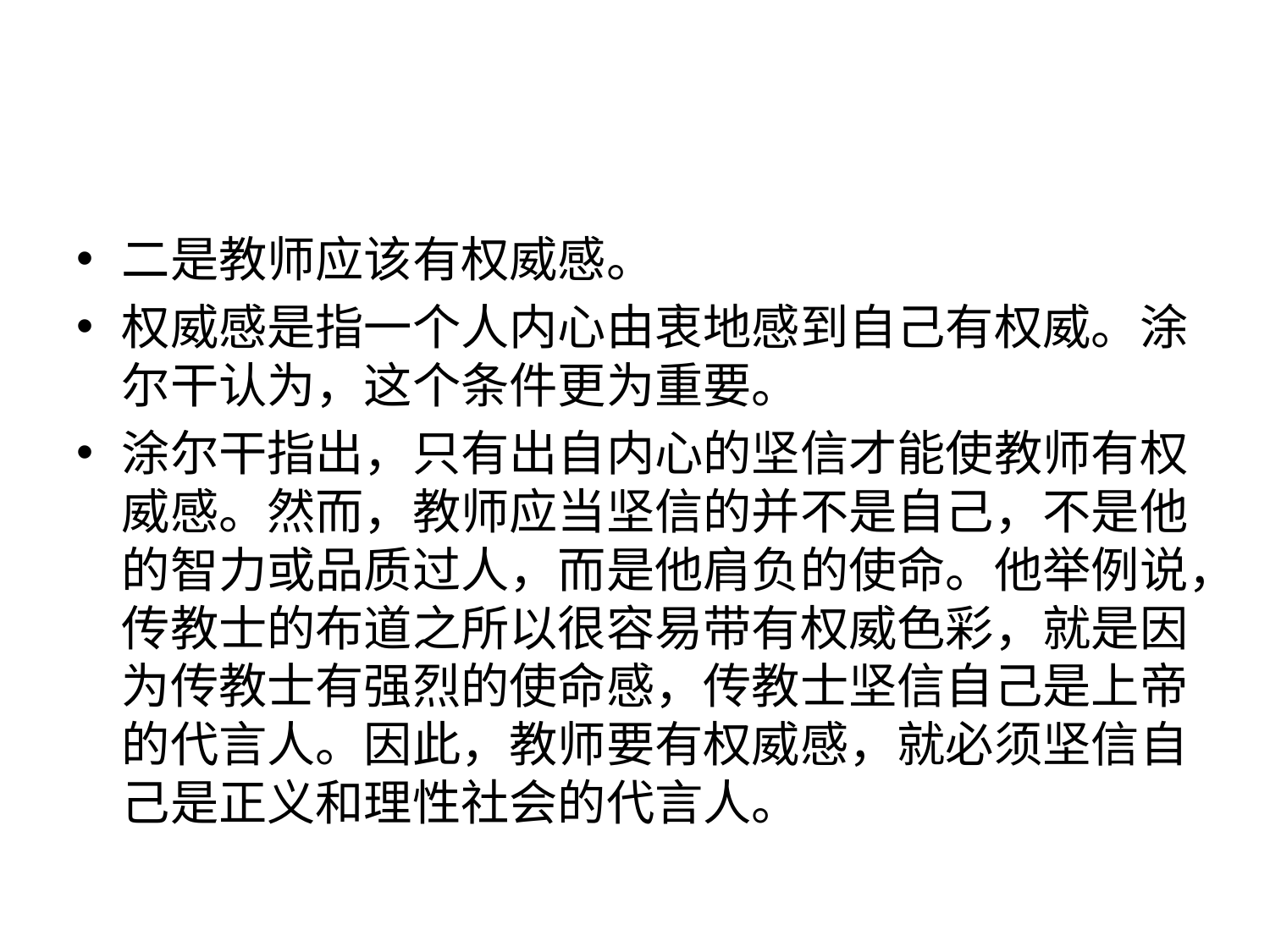

#
二是教师应该有权威感。
权威感是指一个人内心由衷地感到自己有权威。涂尔干认为，这个条件更为重要。
涂尔干指出，只有出自内心的坚信才能使教师有权威感。然而，教师应当坚信的并不是自己，不是他的智力或品质过人，而是他肩负的使命。他举例说，传教士的布道之所以很容易带有权威色彩，就是因为传教士有强烈的使命感，传教士坚信自己是上帝的代言人。因此，教师要有权威感，就必须坚信自己是正义和理性社会的代言人。